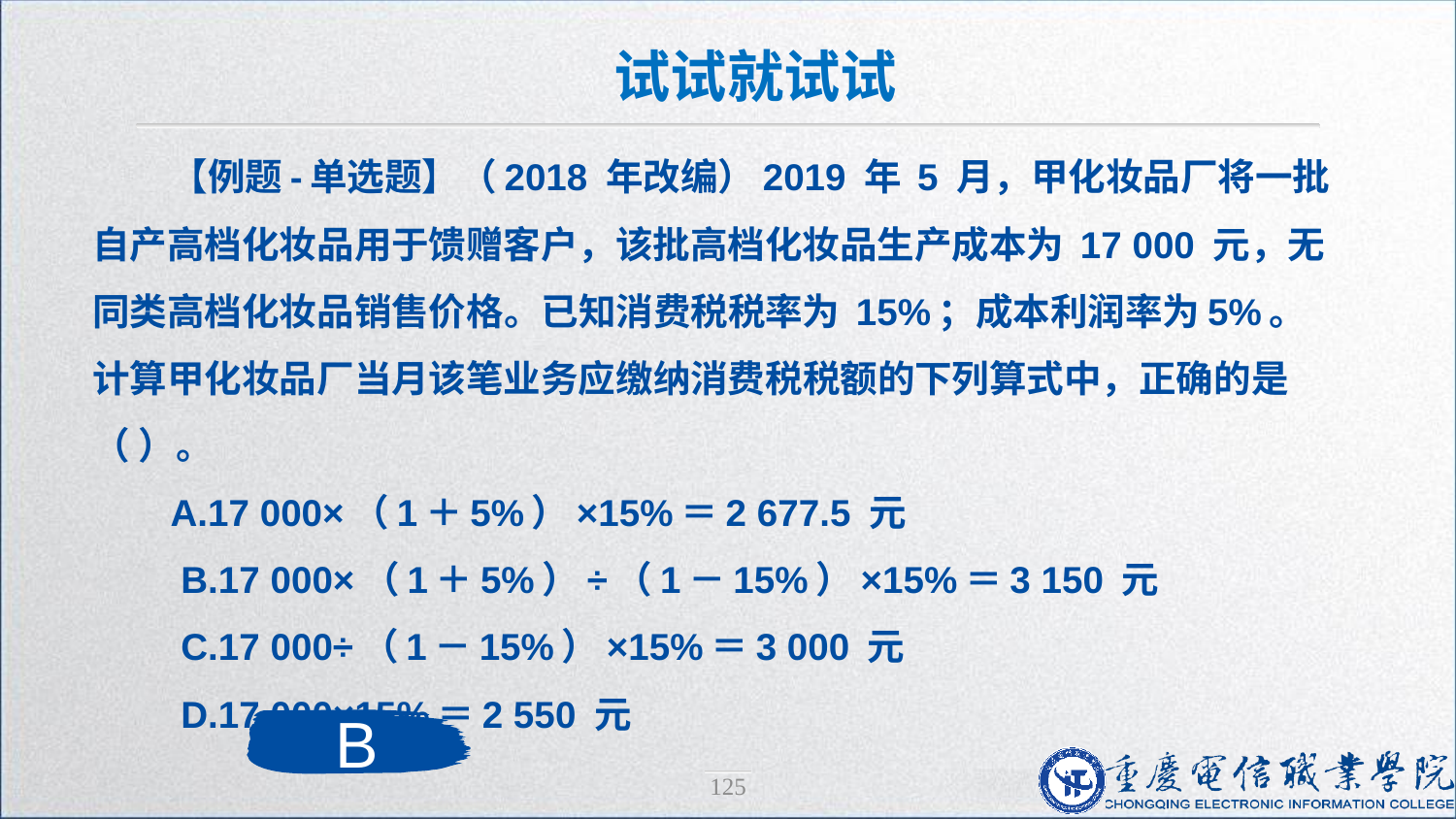

试试就试试
【例题-单选题】（2018 年改编）2019 年 5 月，甲化妆品厂将一批自产高档化妆品用于馈赠客户，该批高档化妆品生产成本为 17 000 元，无同类高档化妆品销售价格。已知消费税税率为 15%；成本利润率为5%。计算甲化妆品厂当月该笔业务应缴纳消费税税额的下列算式中，正确的是（ ）。
A.17 000×（1＋5%）×15%＝2 677.5 元
 B.17 000×（1＋5%）÷（1－15%）×15%＝3 150 元
 C.17 000÷（1－15%）×15%＝3 000 元
 D.17 000×15%＝2 550 元

B
125